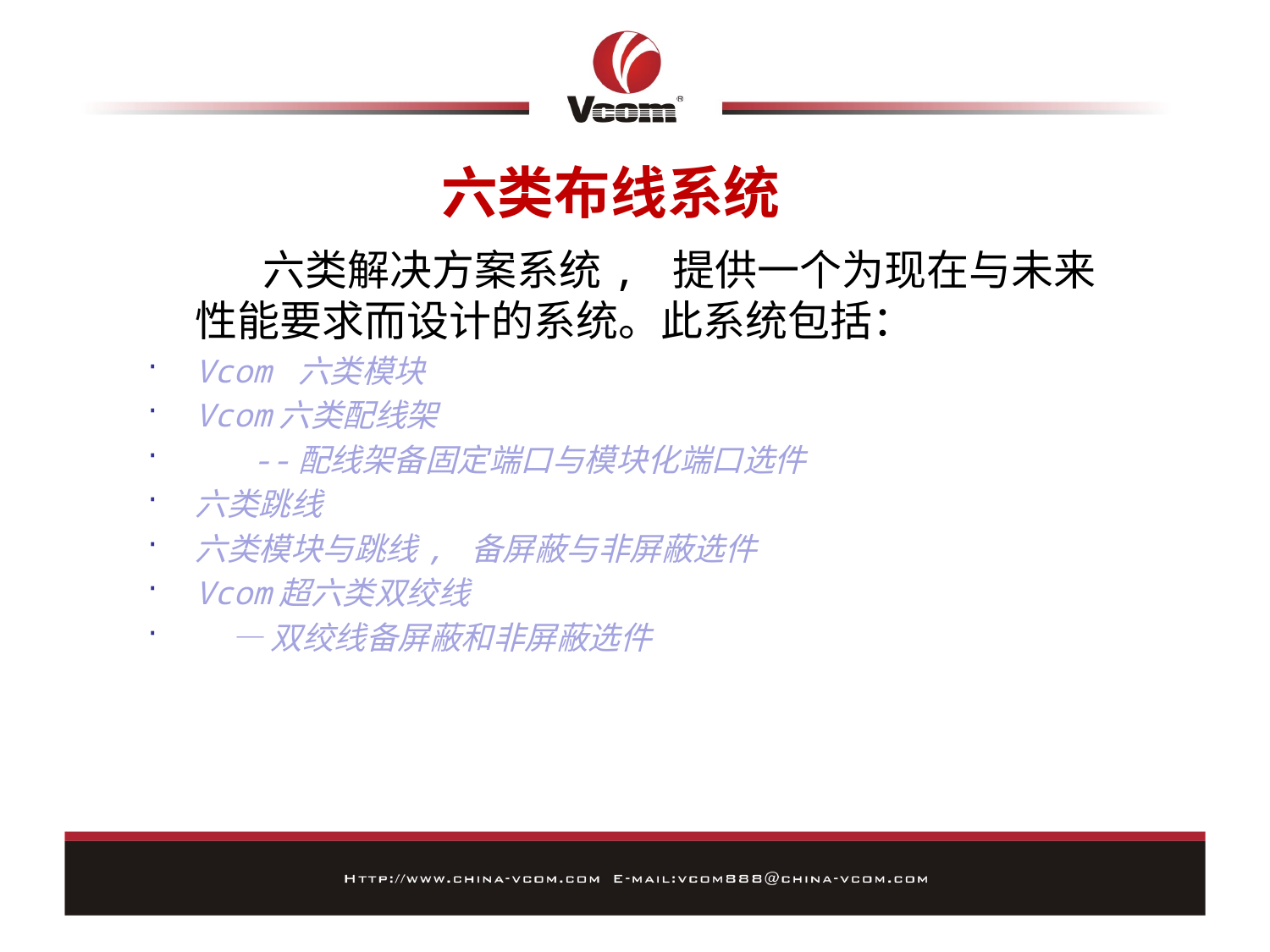

# 六类布线系统

           六类解决方案系统, 提供一个为现在与未来性能要求而设计的系统。此系统包括：
Vcom 六类模块
Vcom六类配线架
   --配线架备固定端口与模块化端口选件
六类跳线
六类模块与跳线, 备屏蔽与非屏蔽选件
Vcom超六类双绞线
     —双绞线备屏蔽和非屏蔽选件